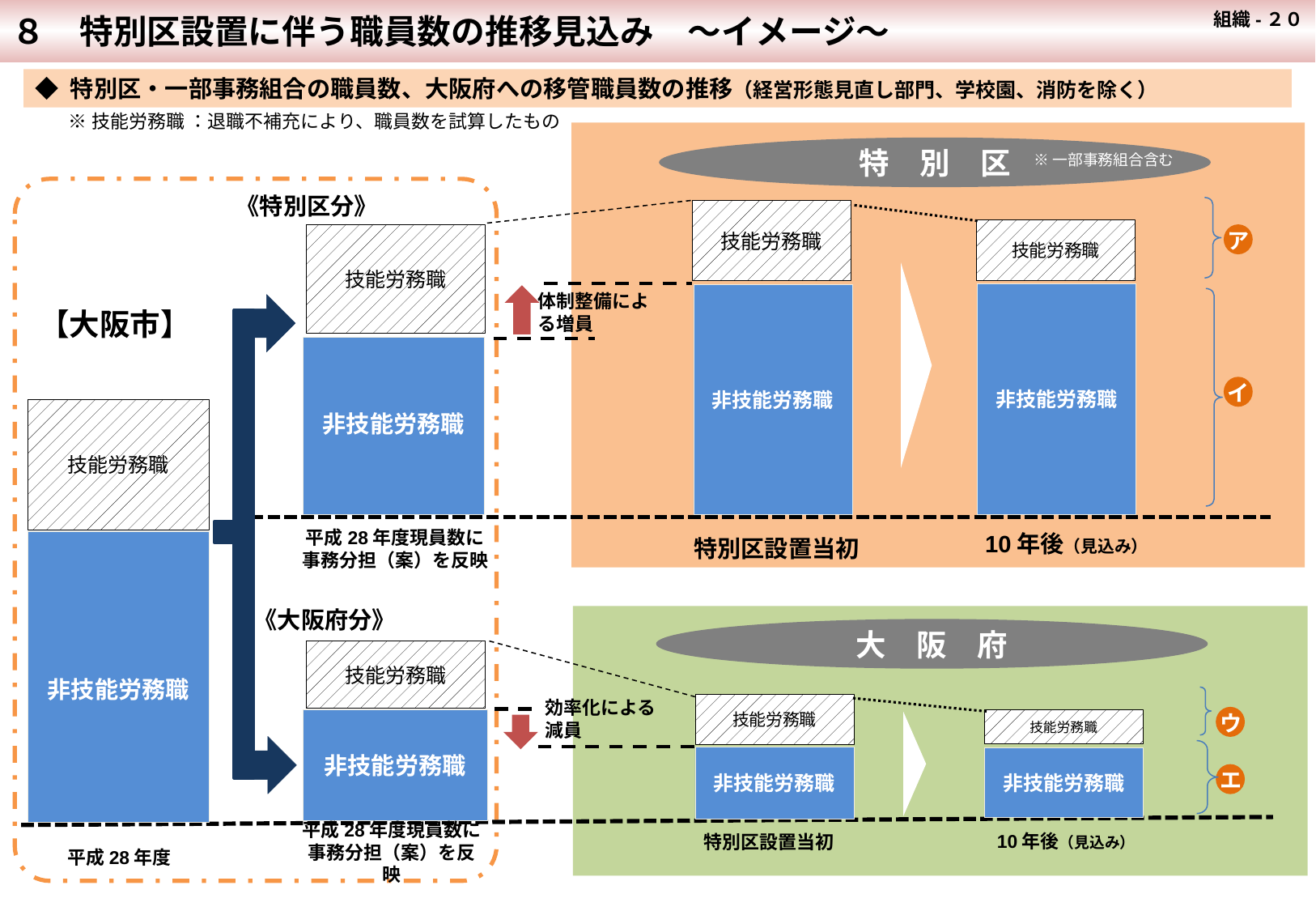

８　特別区設置に伴う職員数の推移見込み　～イメージ～
 組織-２０
◆ 特別区・一部事務組合の職員数、大阪府への移管職員数の推移（経営形態見直し部門、学校園、消防を除く）
※技能労務職 ：退職不補充により、職員数を試算したもの

特　別　区
※一部事務組合含む

《特別区分》

技能労務職
技能労務職
ア

技能労務職
非技能労務職
非技能労務職

体制整備による増員

【大阪市】

非技能労務職

イ

技能労務職

10年後（見込み）
平成28年度現員数に
事務分担（案）を反映
特別区設置当初

非技能労務職

《大阪府分》

大　阪　府
技能労務職

技能労務職
効率化による減員
ウ

非技能労務職
技能労務職

非技能労務職
非技能労務職

エ

10年後（見込み）
特別区設置当初
平成28年度現員数に
事務分担（案）を反映
平成28年度